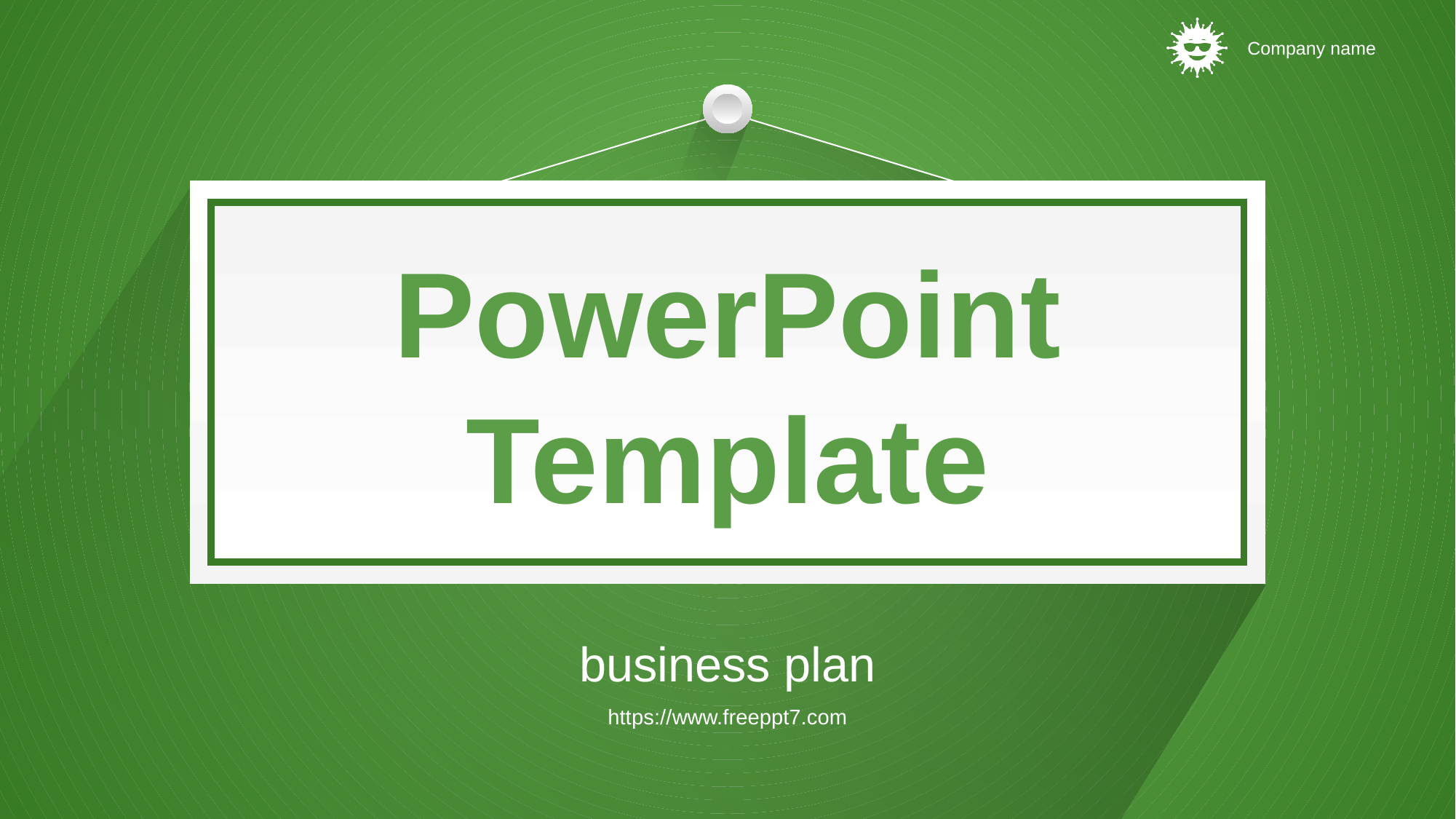

文字

PowerPoint
Template

边框

business plan
https://www.freeppt7.com